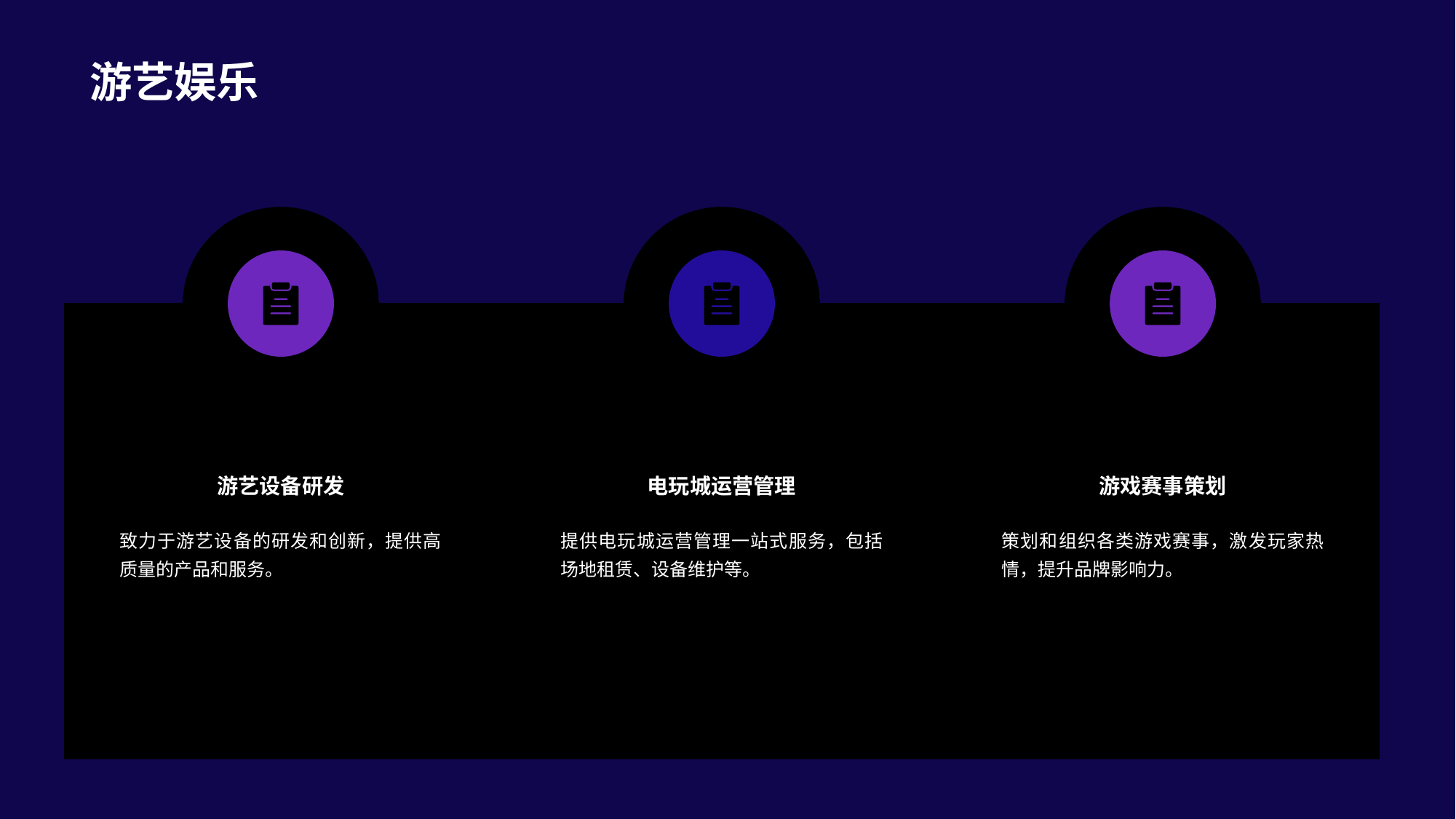

游艺娱乐

游艺设备研发
致力于游艺设备的研发和创新，提供高质量的产品和服务。
电玩城运营管理
提供电玩城运营管理一站式服务，包括场地租赁、设备维护等。
游戏赛事策划
策划和组织各类游戏赛事，激发玩家热情，提升品牌影响力。